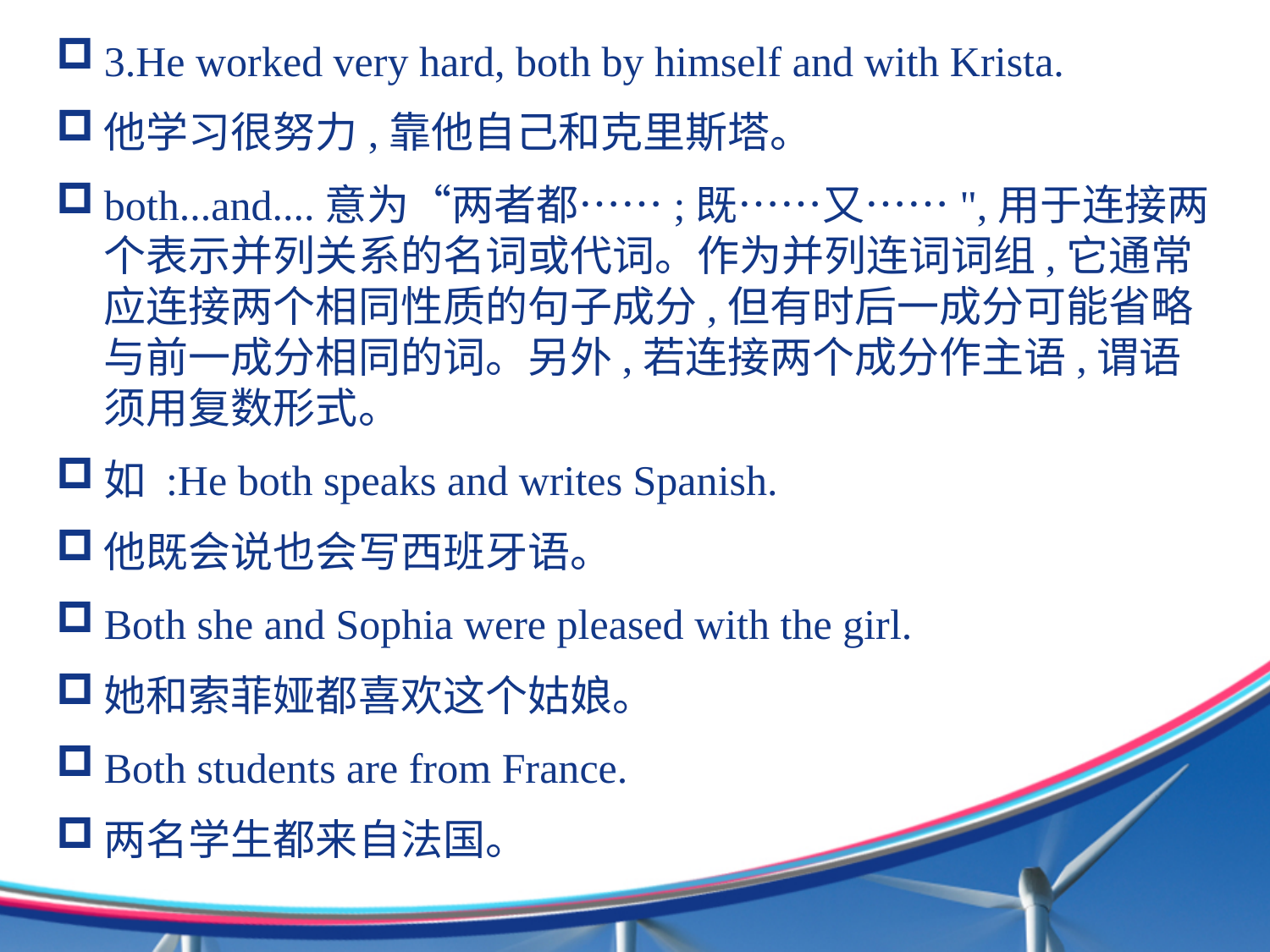

3.He worked very hard, both by himself and with Krista.
他学习很努力,靠他自己和克里斯塔。
both...and....意为“两者都……;既……又……",用于连接两个表示并列关系的名词或代词。作为并列连词词组,它通常应连接两个相同性质的句子成分,但有时后一成分可能省略与前一成分相同的词。另外,若连接两个成分作主语,谓语须用复数形式。
如 :He both speaks and writes Spanish.
他既会说也会写西班牙语。
Both she and Sophia were pleased with the girl.
她和索菲娅都喜欢这个姑娘。
Both students are from France.
两名学生都来自法国。